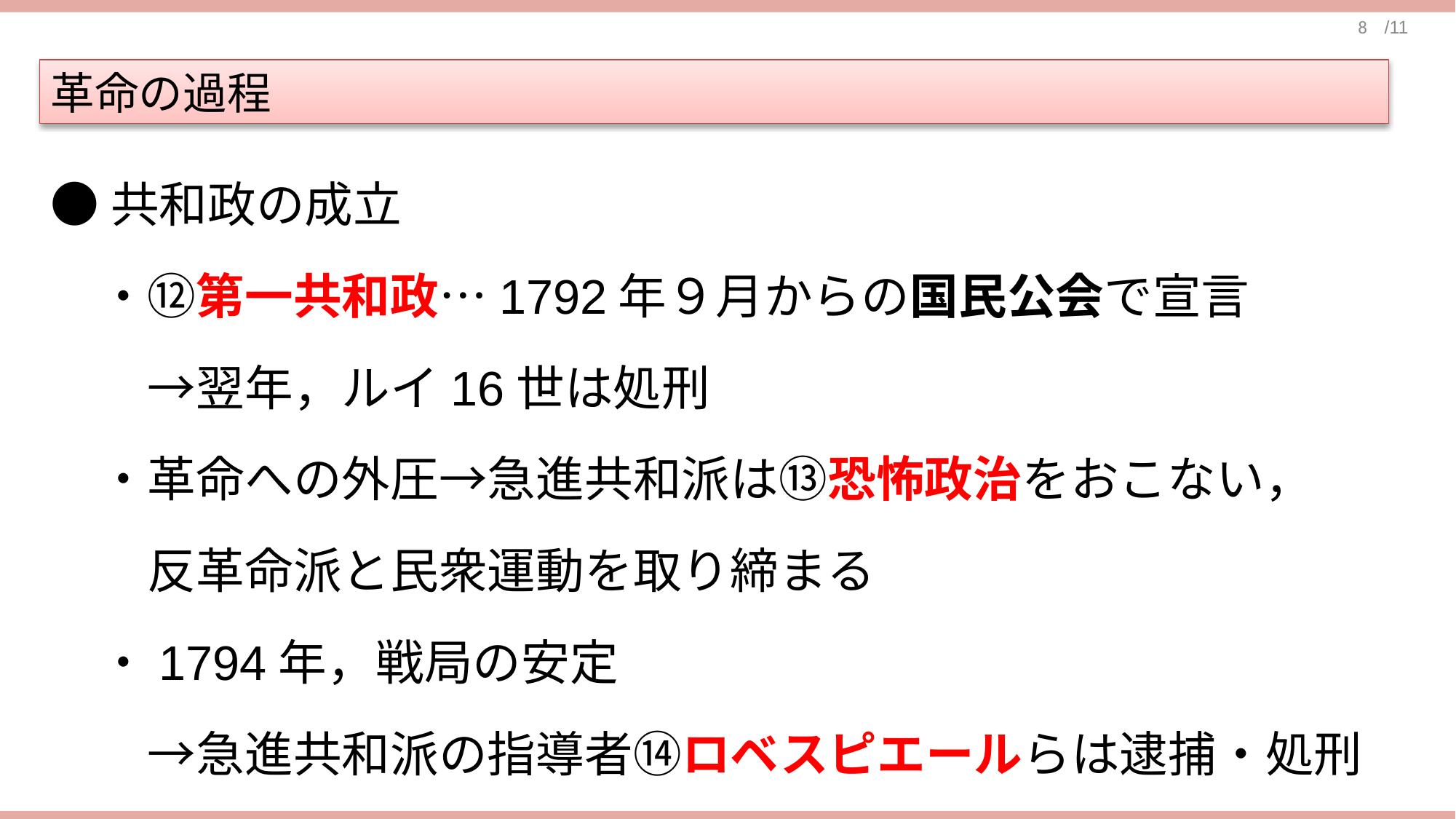

革命の過程
●共和政の成立
　・⑫第一共和政…1792年９月からの国民公会で宣言
　　→翌年，ルイ16世は処刑
　・革命への外圧→急進共和派は⑬恐怖政治をおこない，
　　反革命派と民衆運動を取り締まる
　・1794年，戦局の安定
　　→急進共和派の指導者⑭ロベスピエールらは逮捕・処刑